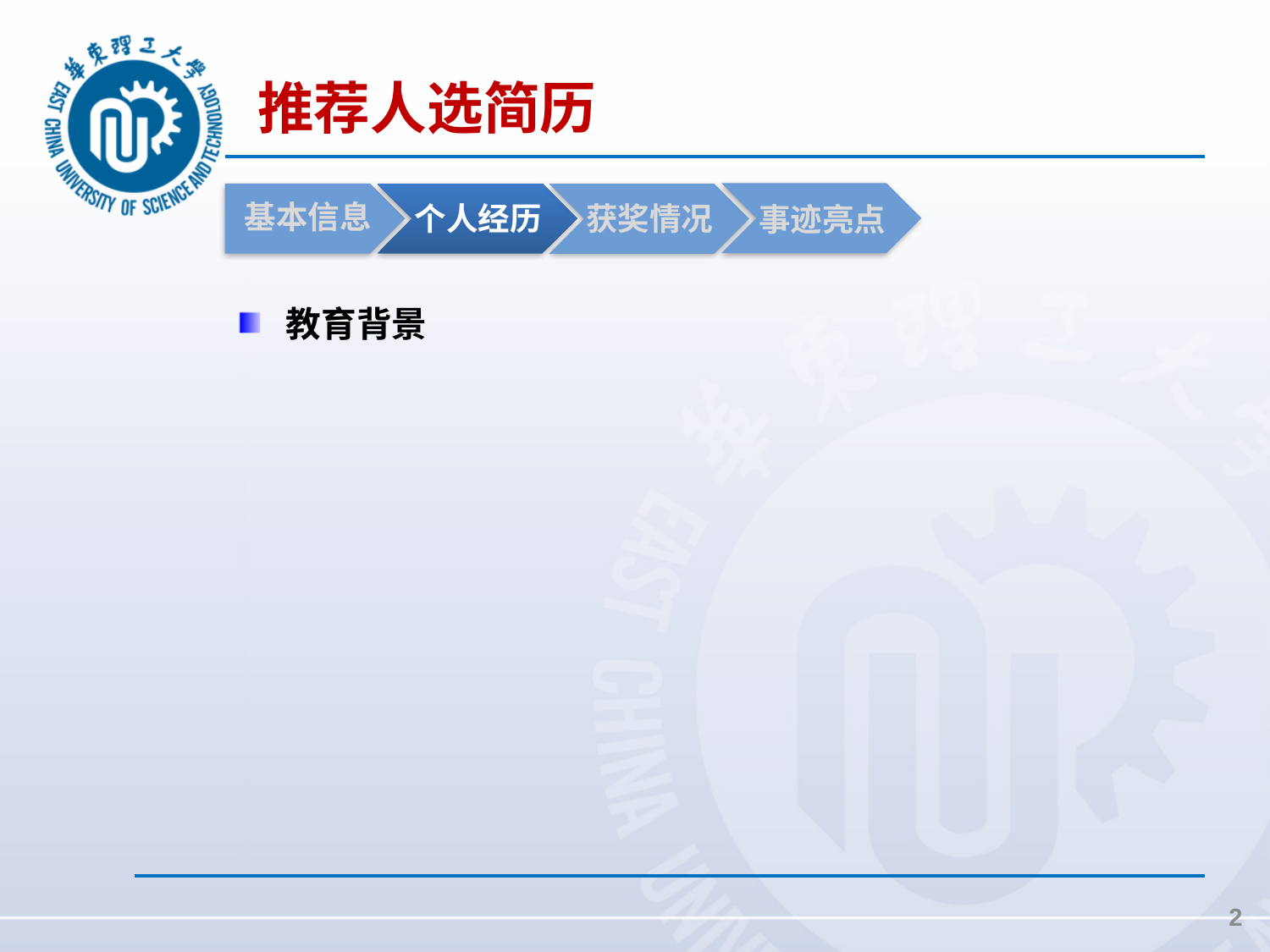

推荐人选简历

基本信息
个人经历
获奖情况
事迹亮点
教育背景
2